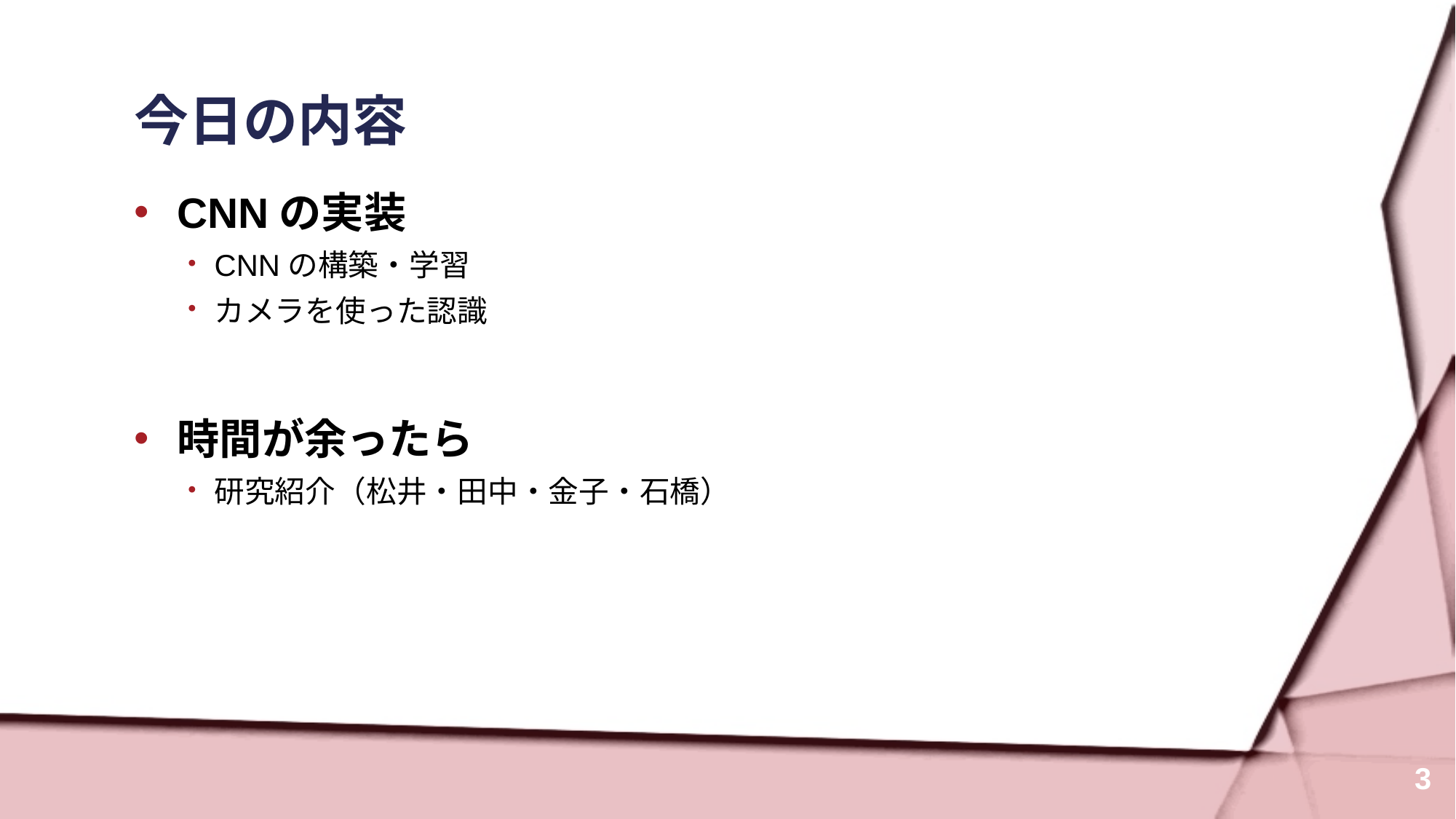

# 今日の内容
CNNの実装
CNNの構築・学習
カメラを使った認識

時間が余ったら
研究紹介（松井・田中・金子・石橋）

3